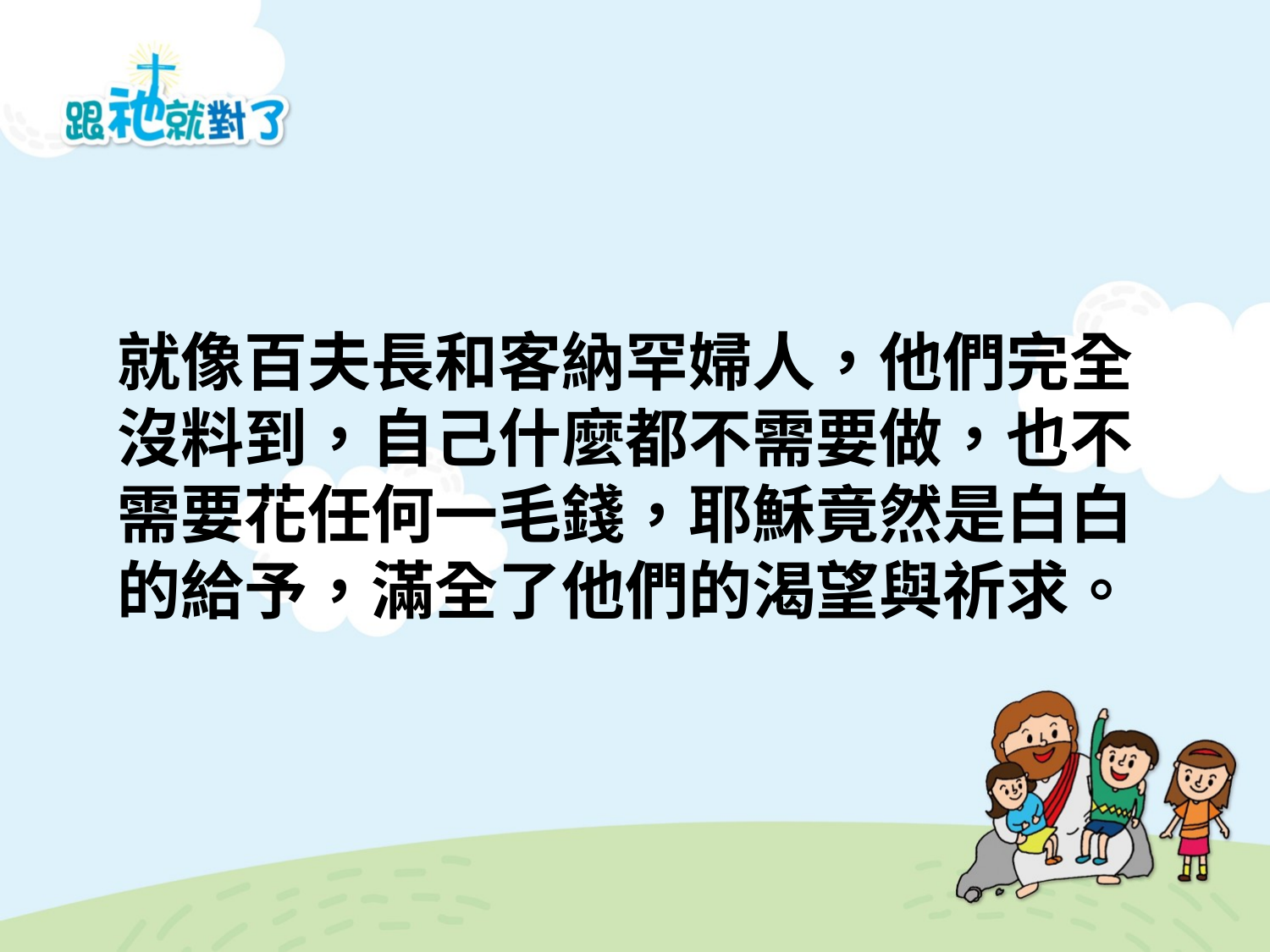

就像百夫長和客納罕婦人，他們完全沒料到，自己什麼都不需要做，也不需要花任何一毛錢，耶穌竟然是白白的給予，滿全了他們的渴望與祈求。